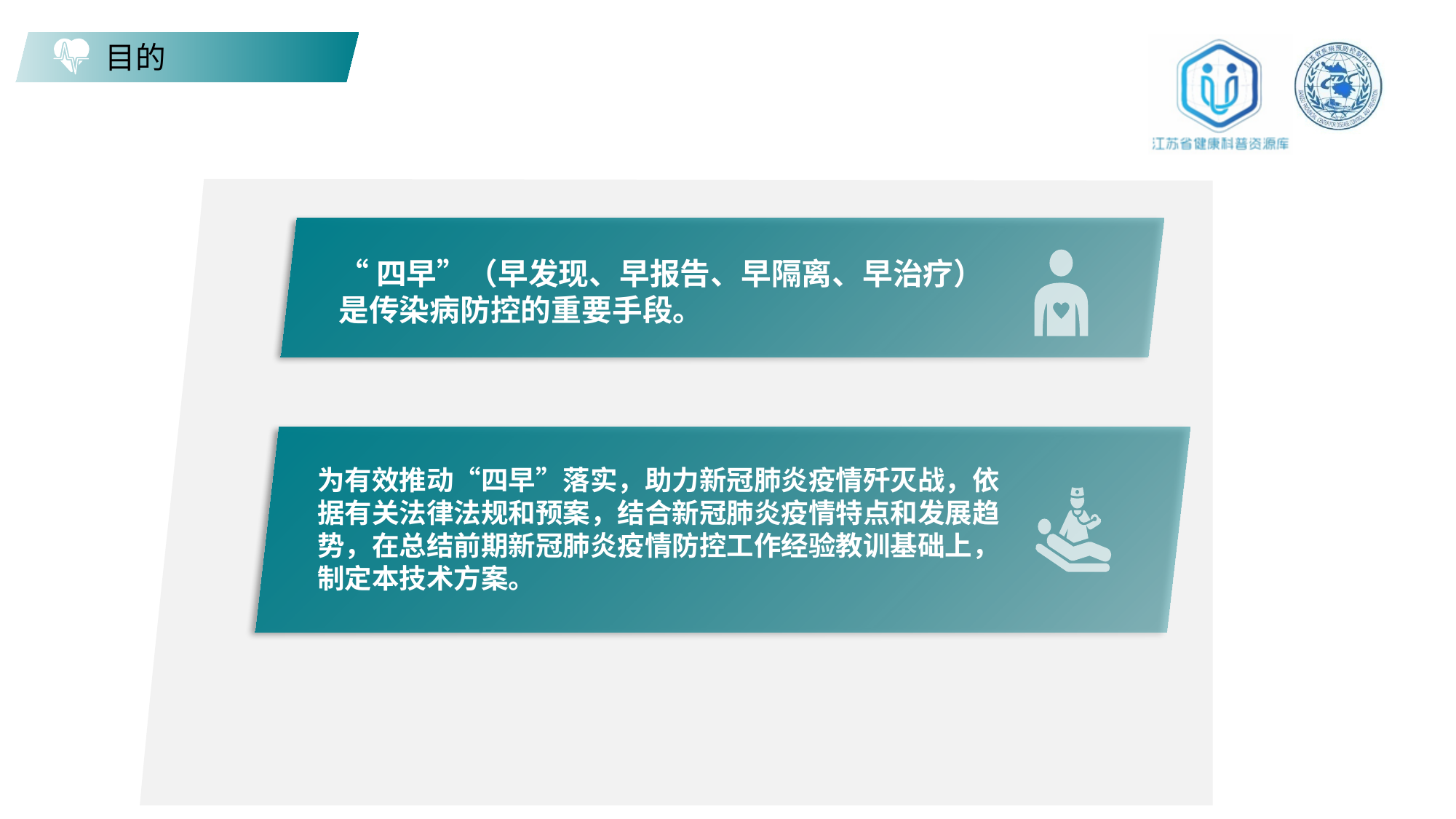

目的

“四早”（早发现、早报告、早隔离、早治疗）是传染病防控的重要手段。

为有效推动“四早”落实，助力新冠肺炎疫情歼灭战，依据有关法律法规和预案，结合新冠肺炎疫情特点和发展趋势，在总结前期新冠肺炎疫情防控工作经验教训基础上，制定本技术方案。